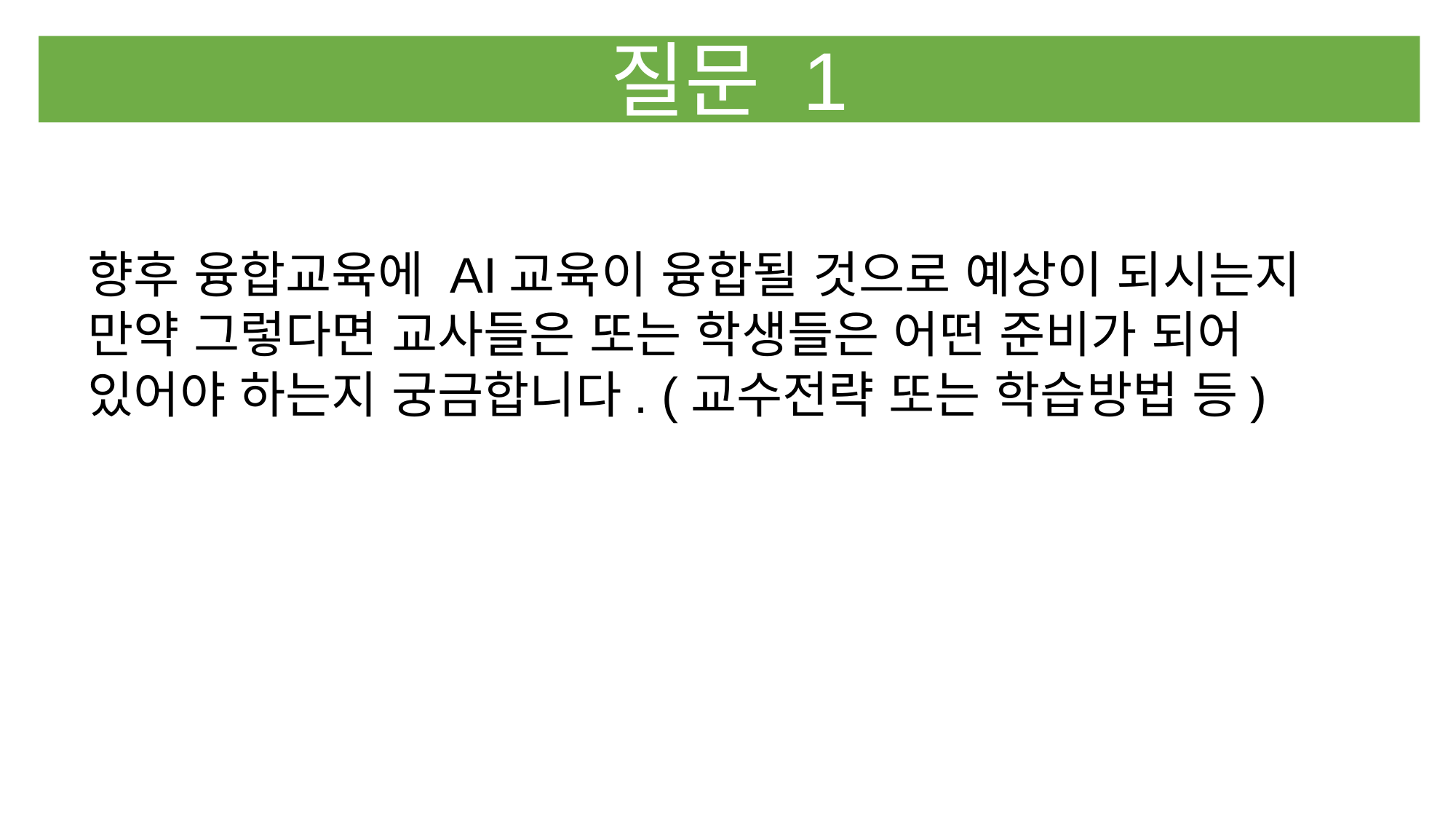

질문 1
향후 융합교육에 AI교육이 융합될 것으로 예상이 되시는지 만약 그렇다면 교사들은 또는 학생들은 어떤 준비가 되어 있어야 하는지 궁금합니다. (교수전략 또는 학습방법 등)